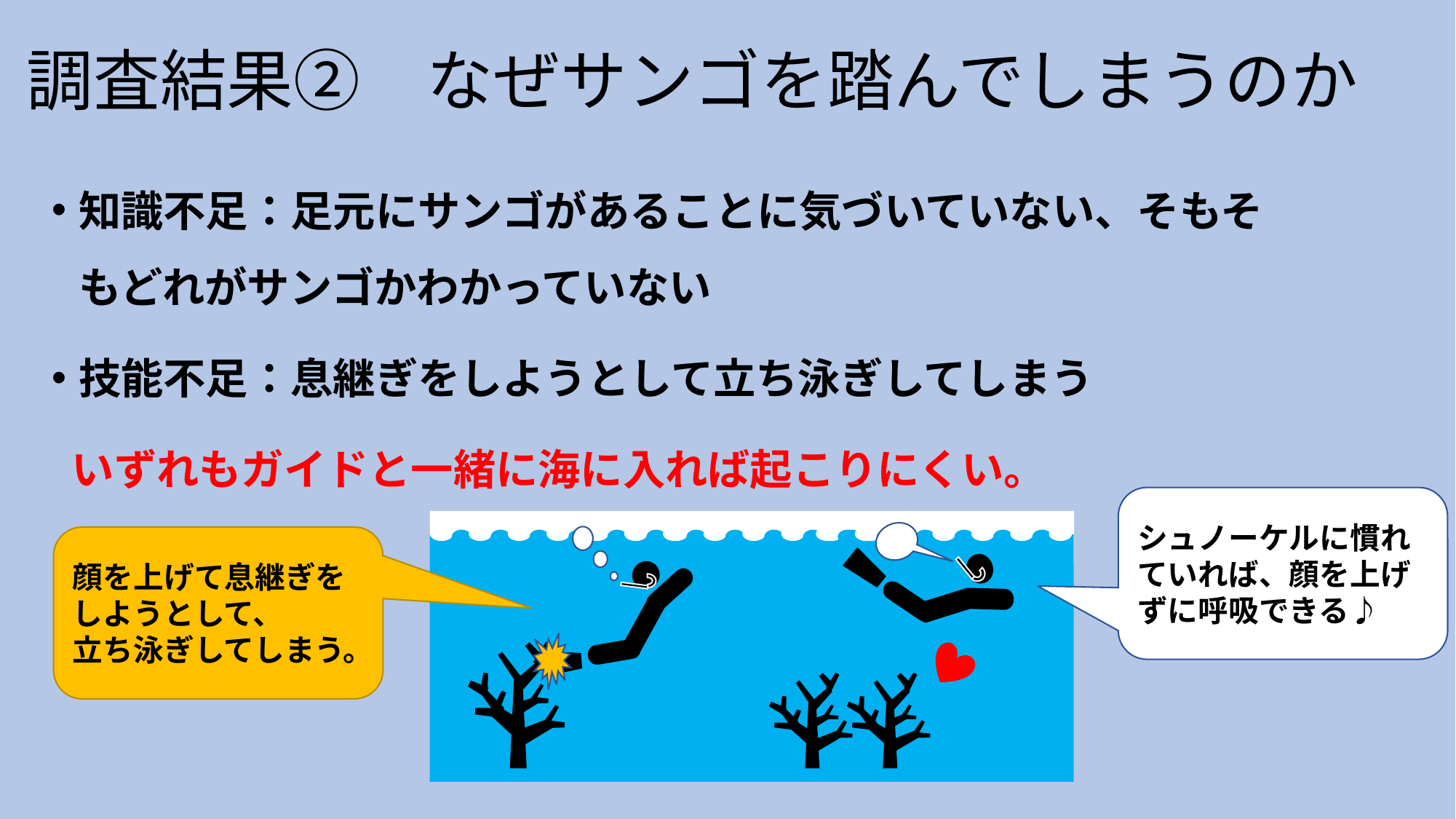

調査結果②　なぜサンゴを踏んでしまうのか
知識不足：足元にサンゴがあることに気づいていない、そもそもどれがサンゴかわかっていない
技能不足：息継ぎをしようとして立ち泳ぎしてしまう
いずれもガイドと一緒に海に入れば起こりにくい。
シュノーケルに慣れていれば、顔を上げずに呼吸できる♪

顔を上げて息継ぎを
しようとして、
立ち泳ぎしてしまう。